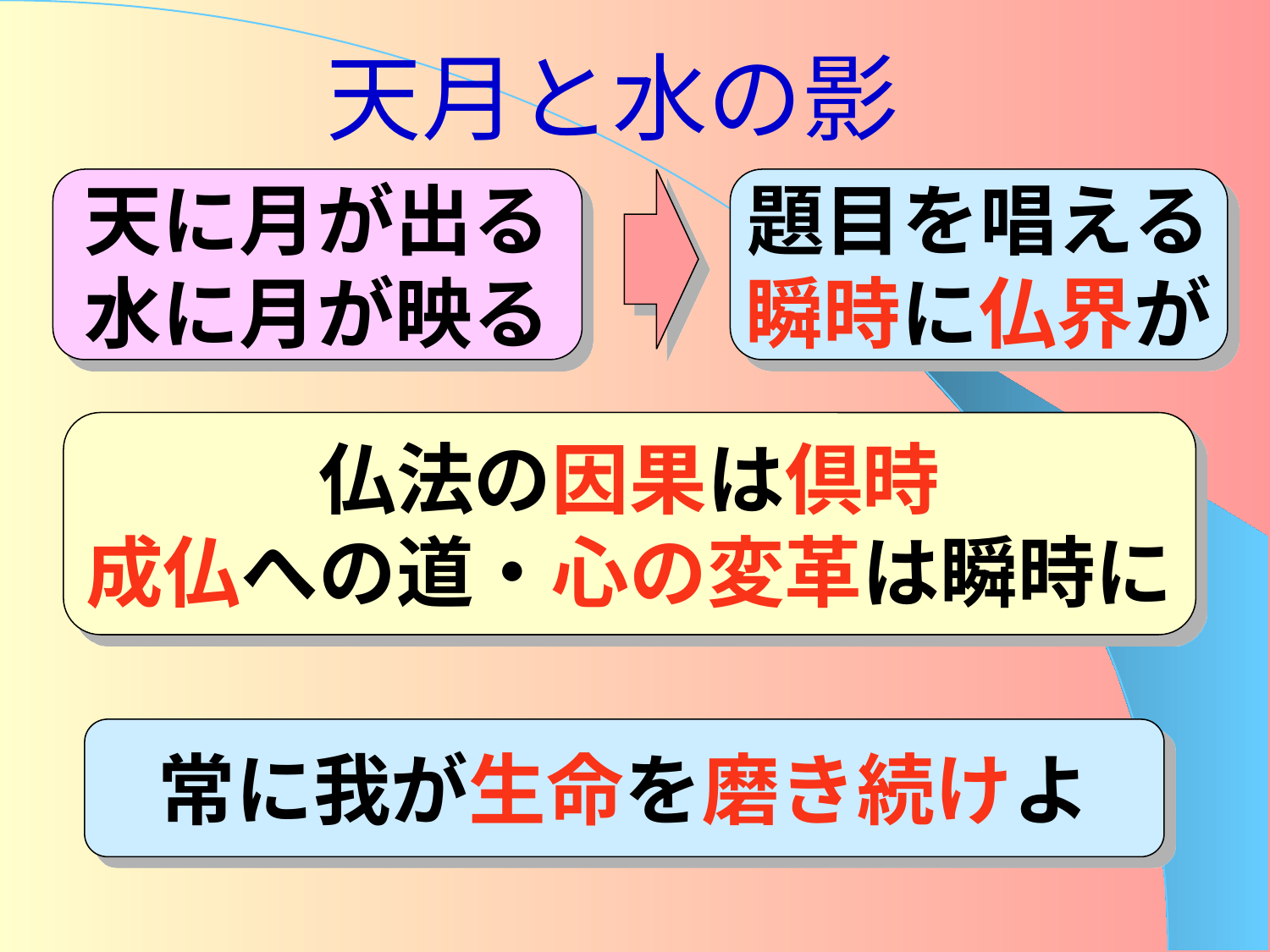

# 天月と水の影
天に月が出る
水に月が映る

題目を唱える
瞬時に仏界が
仏法の因果は倶時
成仏への道・心の変革は瞬時に
常に我が生命を磨き続けよ